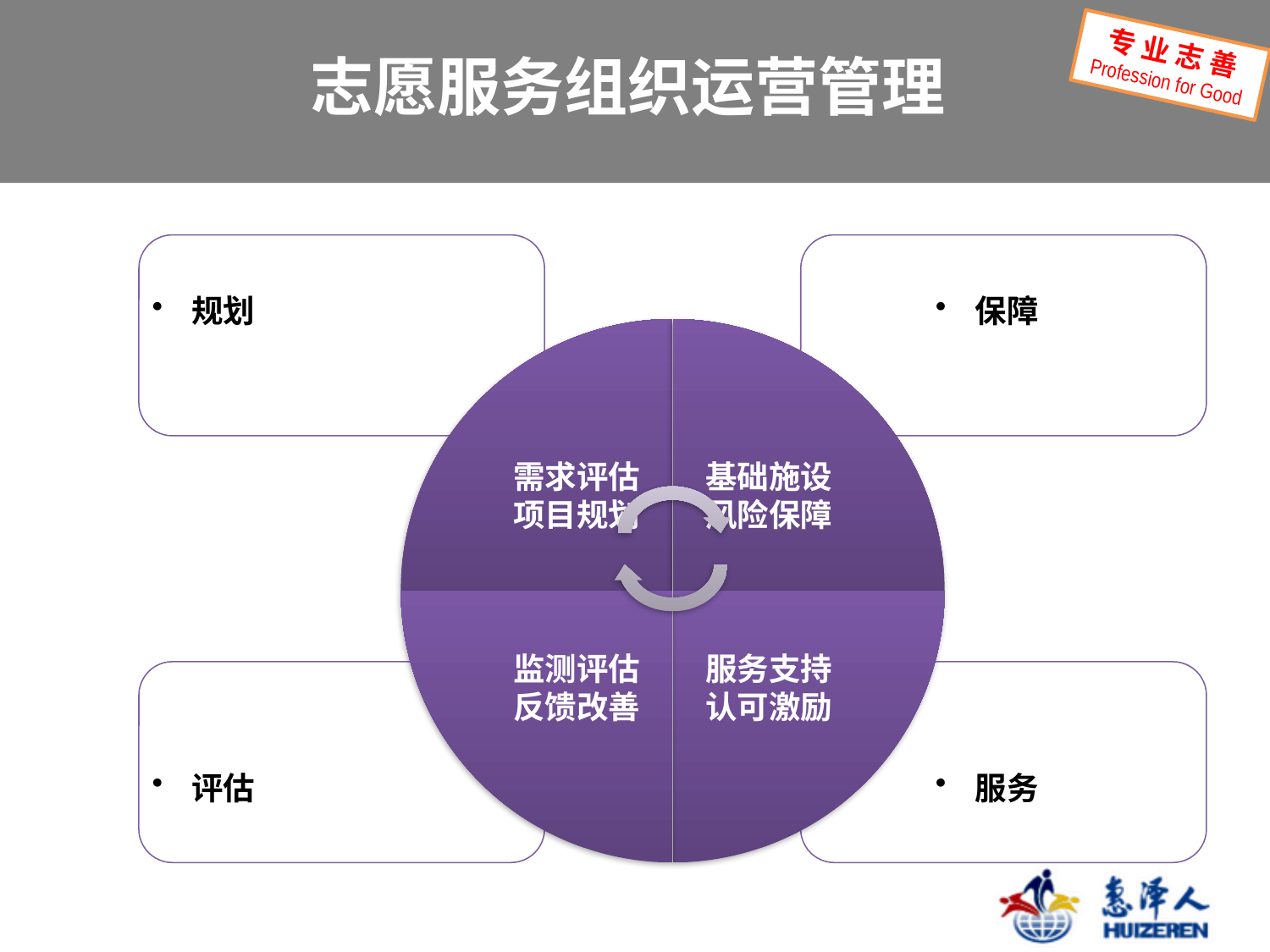

# 志愿服务组织运营管理
专 业 志 善
Profession for Good
需求评估
项目规划
规划
基础施设
风险保障
保障
服务支持
认可激励
服务
监测评估
反馈改善
评估